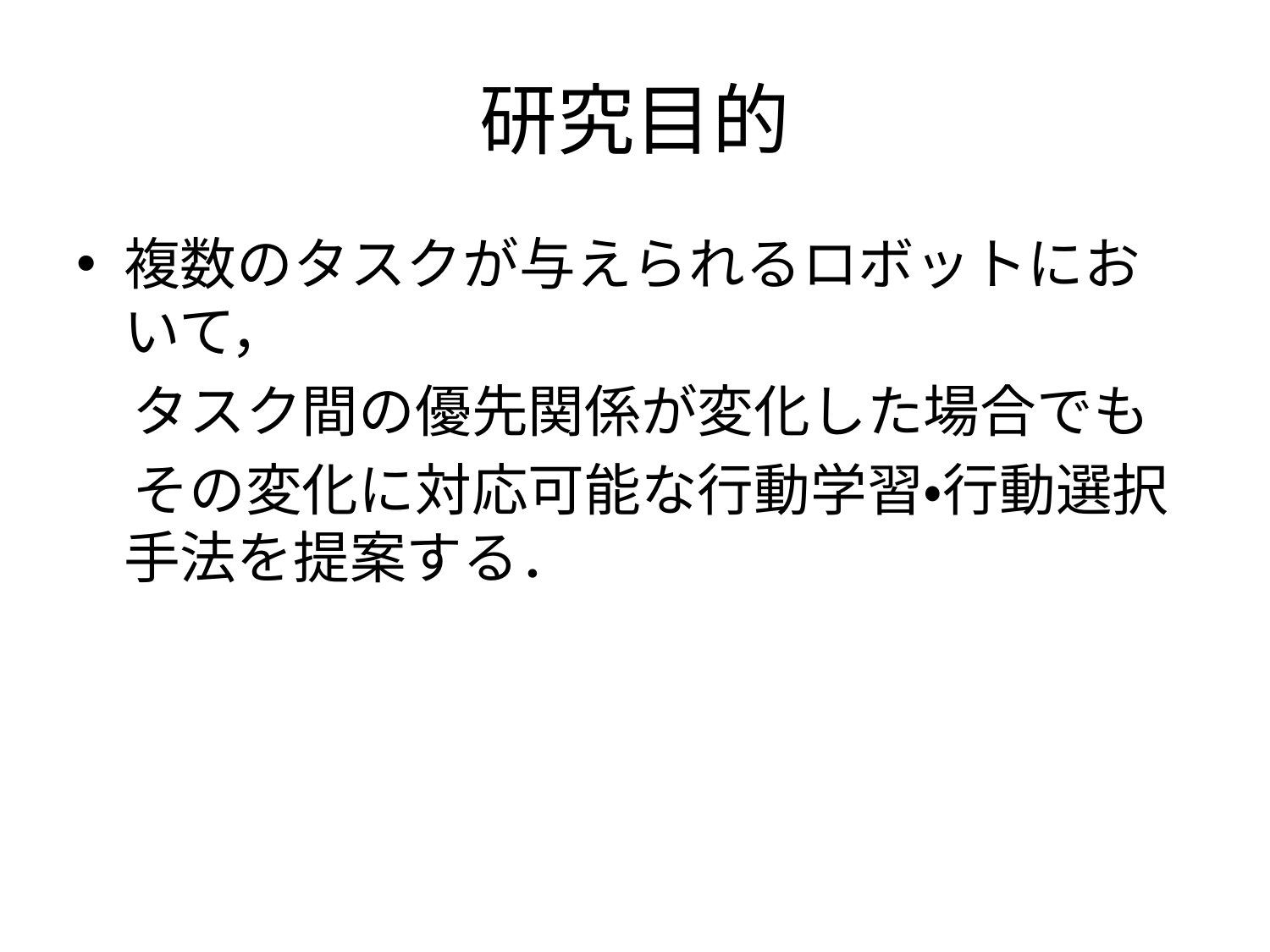

# 研究目的
複数のタスクが与えられるロボットにおいて，
　タスク間の優先関係が変化した場合でも
　その変化に対応可能な行動学習・行動選択手法を提案する．